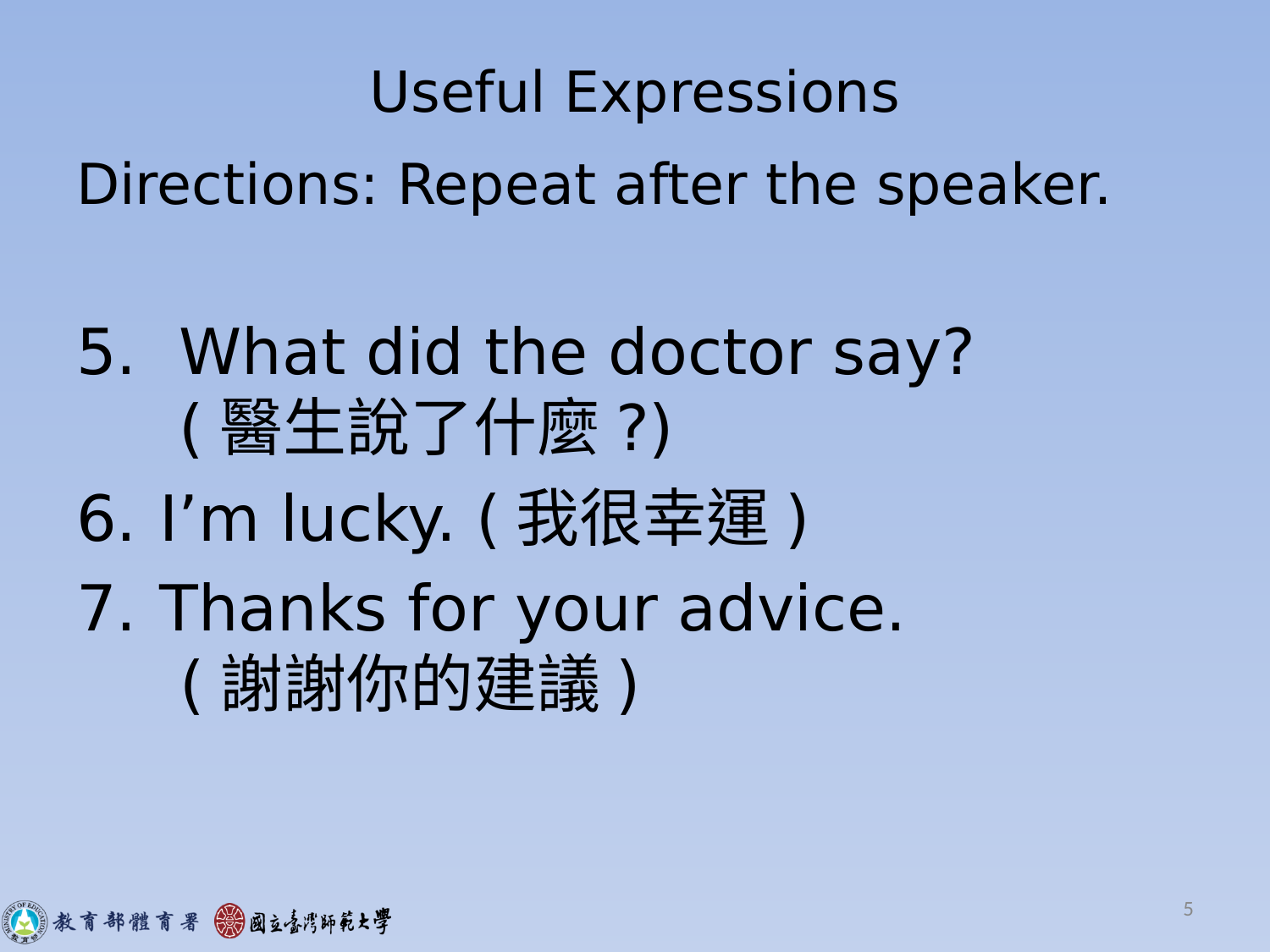

# Useful Expressions
Directions: Repeat after the speaker.

What did the doctor say?           (醫生說了什麼?)
 I’m lucky. (我很幸運)
 Thanks for your advice.                 (謝謝你的建議)

5